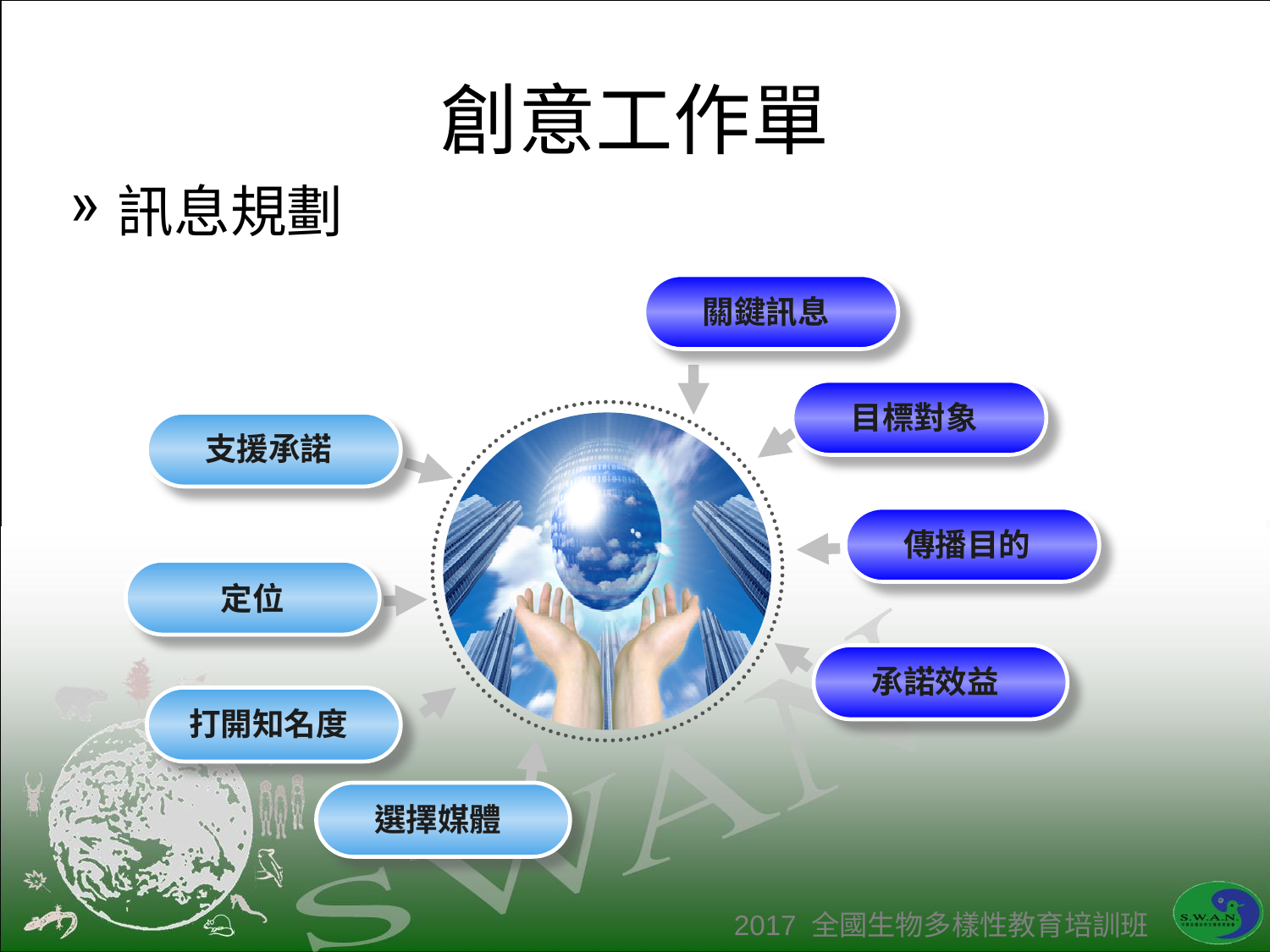

# 創意工作單
訊息規劃

關鍵訊息

目標對象

支援承諾

傳播目的

定位

承諾效益

打開知名度

選擇媒體